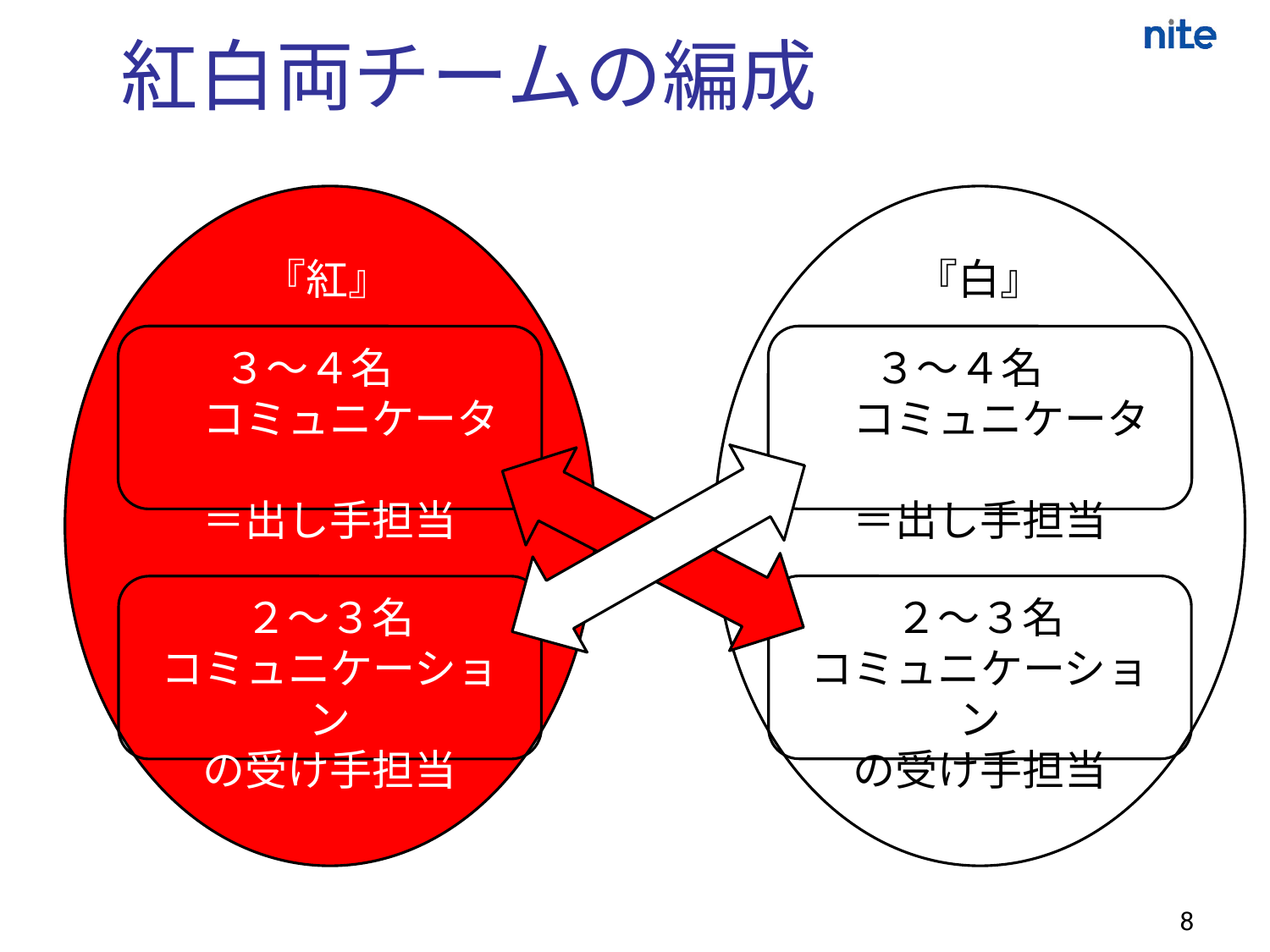

# 紅白両チームの編成

『紅』
『白』
３～４名
　コミュニケータ
＝出し手担当
３～４名
　コミュニケータ
＝出し手担当

２～３名
コミュニケーション
の受け手担当
２～３名
コミュニケーション
の受け手担当
8